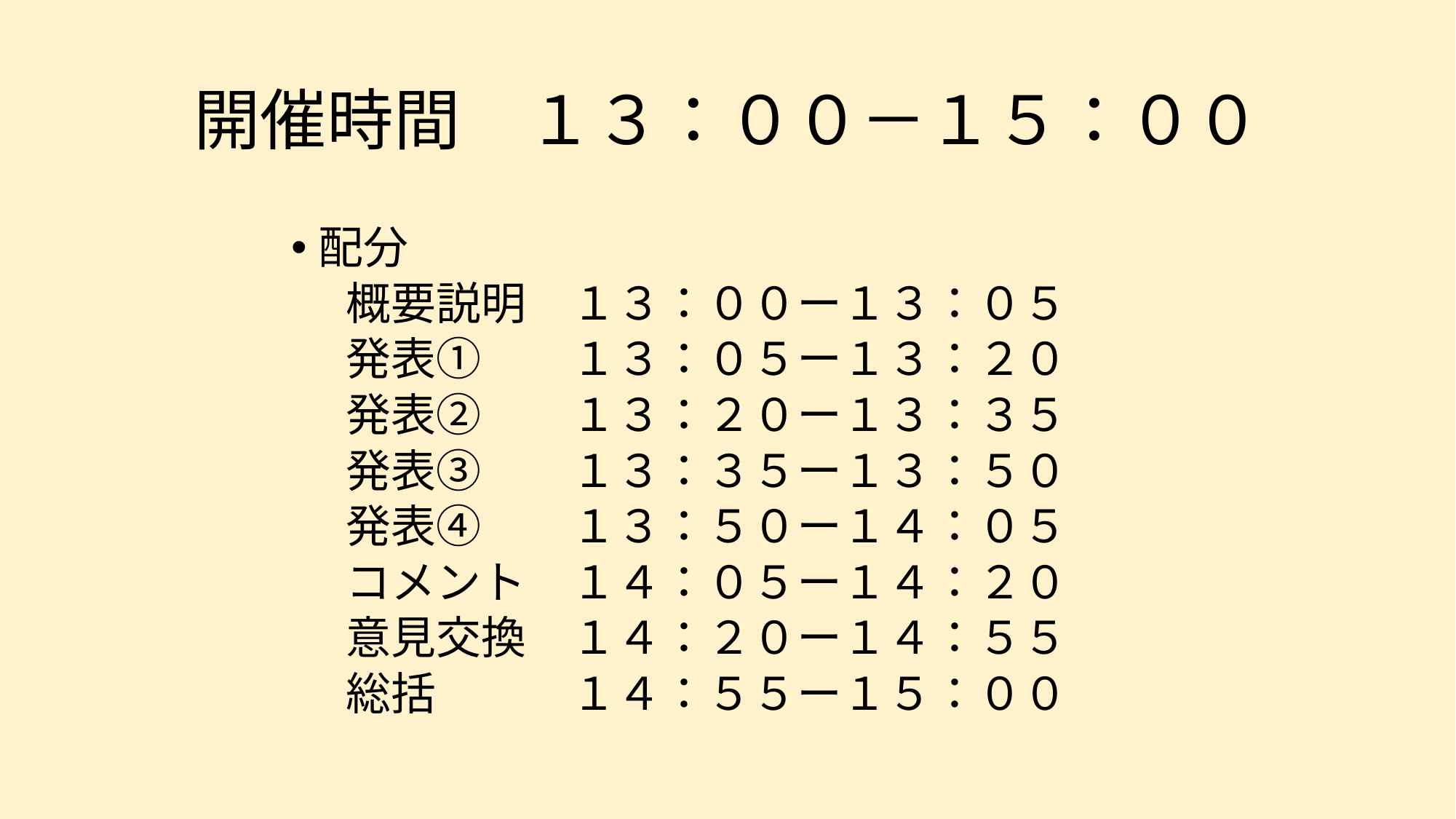

# 開催時間　１３：００－１５：００
配分
概要説明　１３：００ー１３：０５
発表①　　１３：０５ー１３：２０
発表②　　１３：２０ー１３：３５
発表③　　１３：３５ー１３：５０
発表④　　１３：５０ー１４：０５
コメント　１４：０５ー１４：２０
意見交換　１４：２０ー１４：５５
総括　　　１４：５５ー１５：００